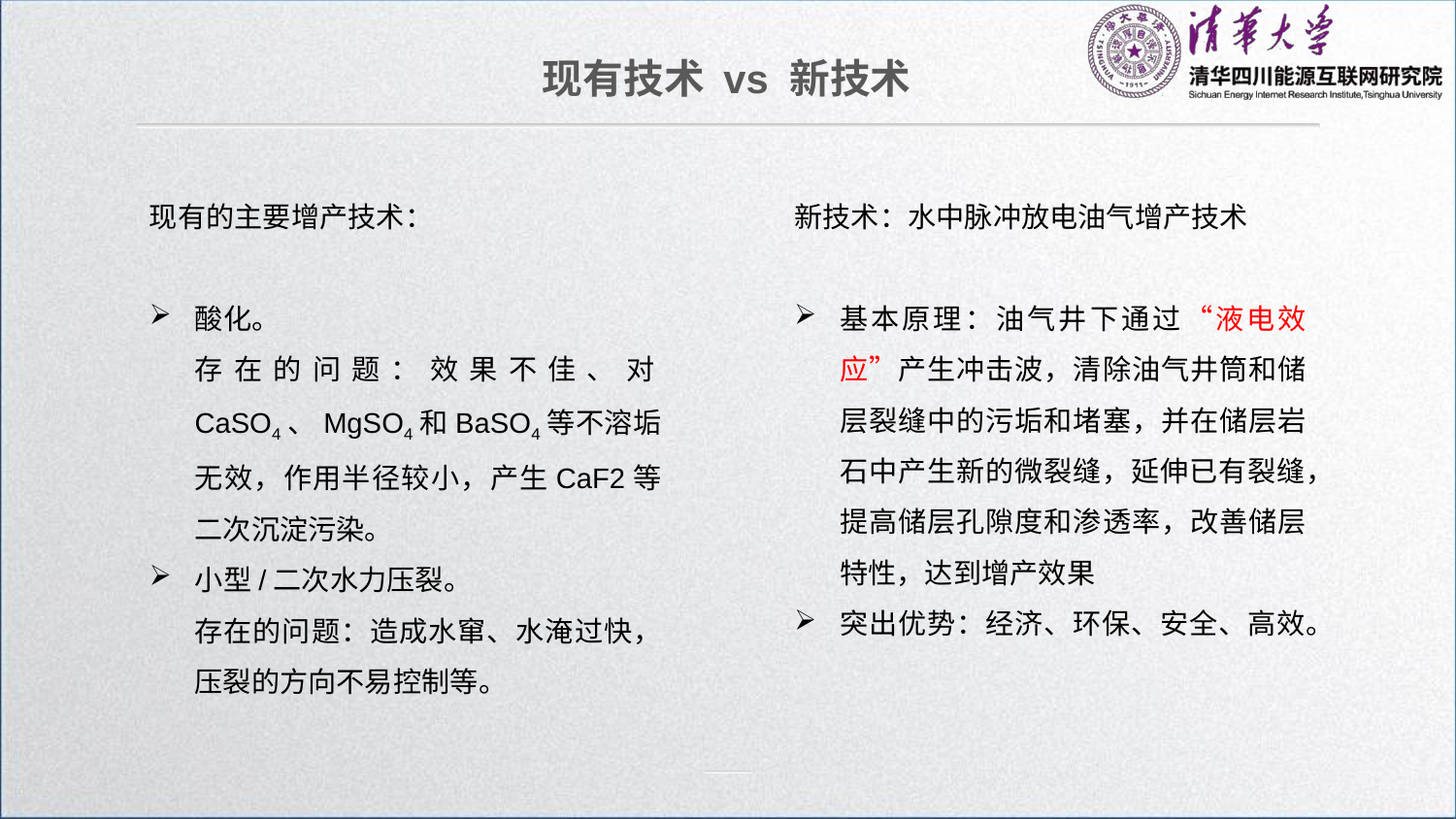

现有技术 vs 新技术
现有的主要增产技术：

酸化。
存在的问题：效果不佳、对CaSO4、MgSO4和BaSO4等不溶垢无效，作用半径较小，产生CaF2等二次沉淀污染。
小型/二次水力压裂。
存在的问题：造成水窜、水淹过快，压裂的方向不易控制等。
新技术：水中脉冲放电油气增产技术

基本原理：油气井下通过“液电效应”产生冲击波，清除油气井筒和储层裂缝中的污垢和堵塞，并在储层岩石中产生新的微裂缝，延伸已有裂缝，提高储层孔隙度和渗透率，改善储层特性，达到增产效果
突出优势：经济、环保、安全、高效。